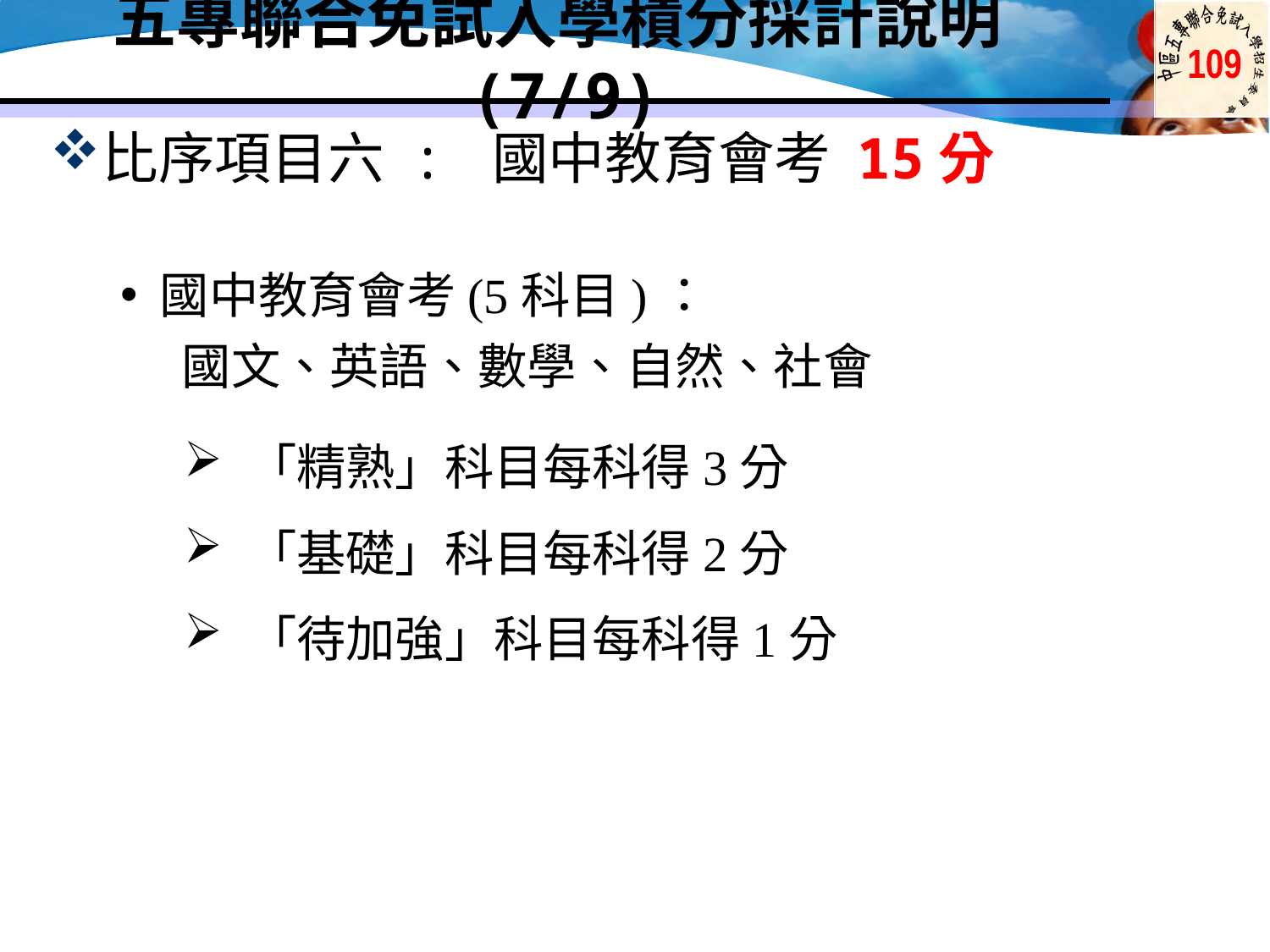

五專聯合免試入學積分採計說明(7/9)
比序項目六 : 國中教育會考 15分
國中教育會考(5科目)：
  國文、英語、數學、自然、社會
「精熟」科目每科得3分
「基礎」科目每科得2分
「待加強」科目每科得1分